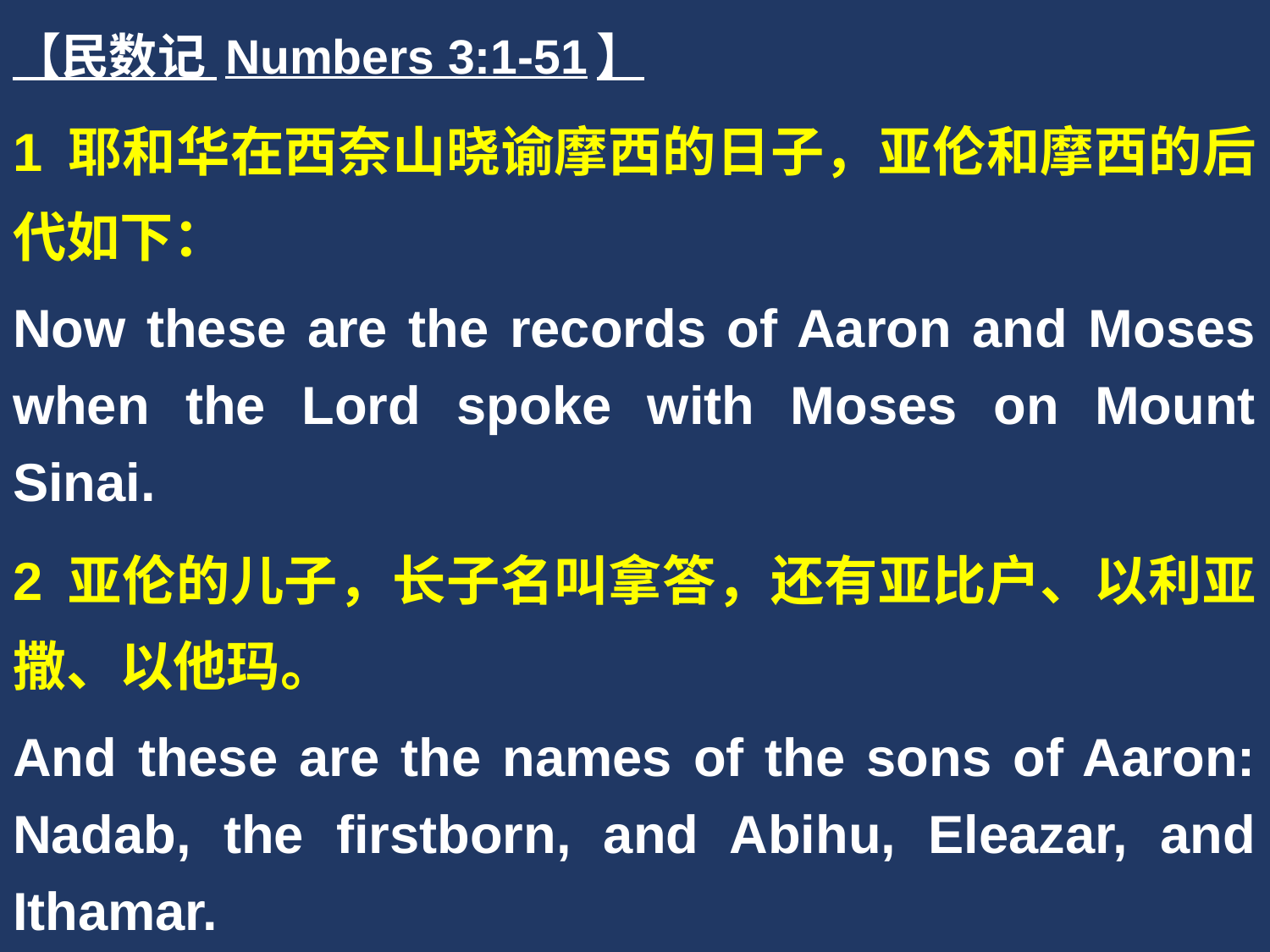

【民数记 Numbers 3:1-51】
1 耶和华在西奈山晓谕摩西的日子，亚伦和摩西的后代如下：
Now these are the records of Aaron and Moses when the Lord spoke with Moses on Mount Sinai.
2 亚伦的儿子，长子名叫拿答，还有亚比户、以利亚撒、以他玛。
And these are the names of the sons of Aaron: Nadab, the firstborn, and Abihu, Eleazar, and Ithamar.